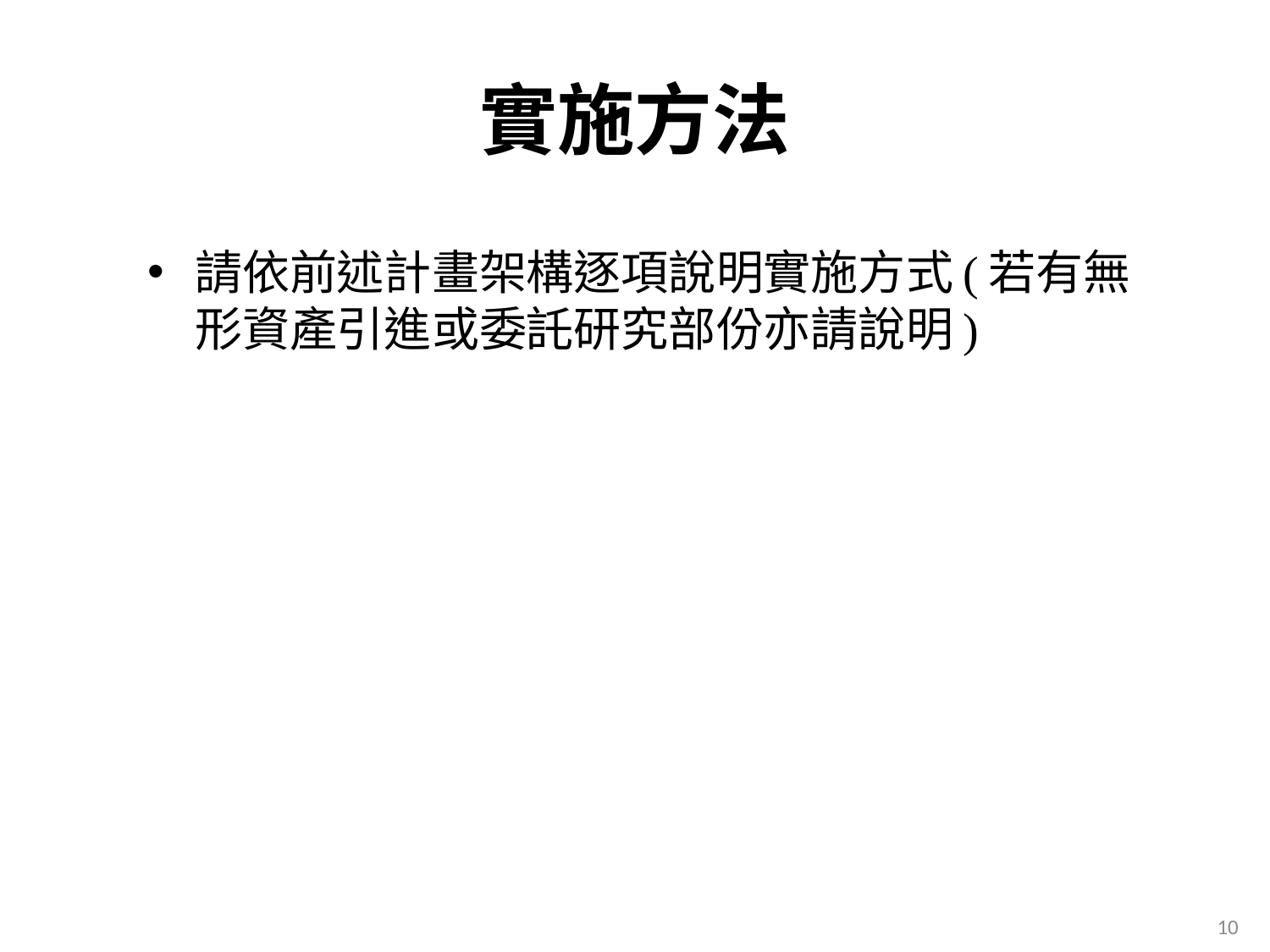

# 實施方法
請依前述計畫架構逐項說明實施方式(若有無形資產引進或委託研究部份亦請說明)

10